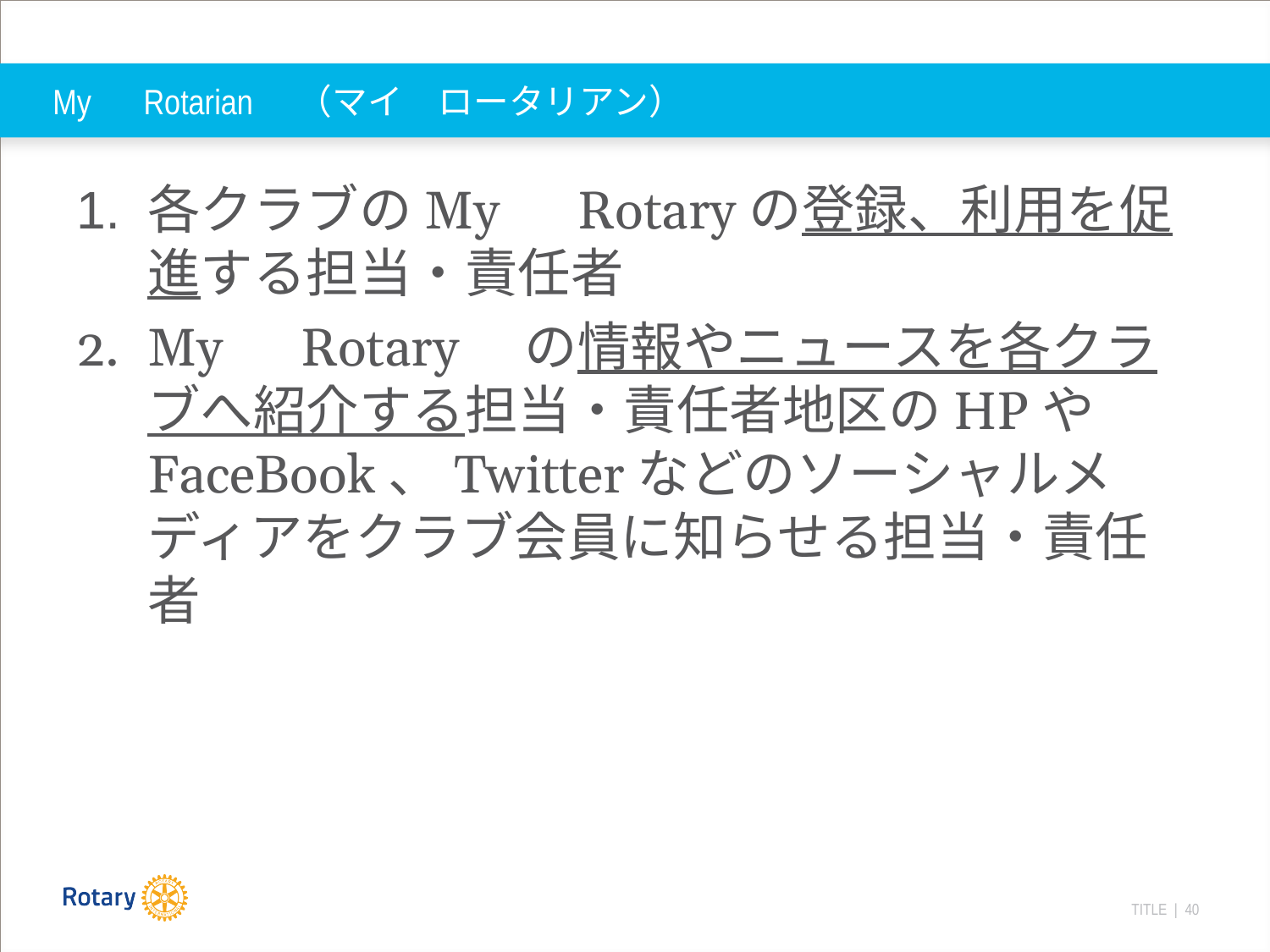

# My　Rotarian　（マイ　ロータリアン）
各クラブのMy　Rotaryの登録、利用を促進する担当・責任者
My　Rotary　の情報やニュースを各クラブへ紹介する担当・責任者地区のHPやFaceBook、Twitterなどのソーシャルメディアをクラブ会員に知らせる担当・責任者